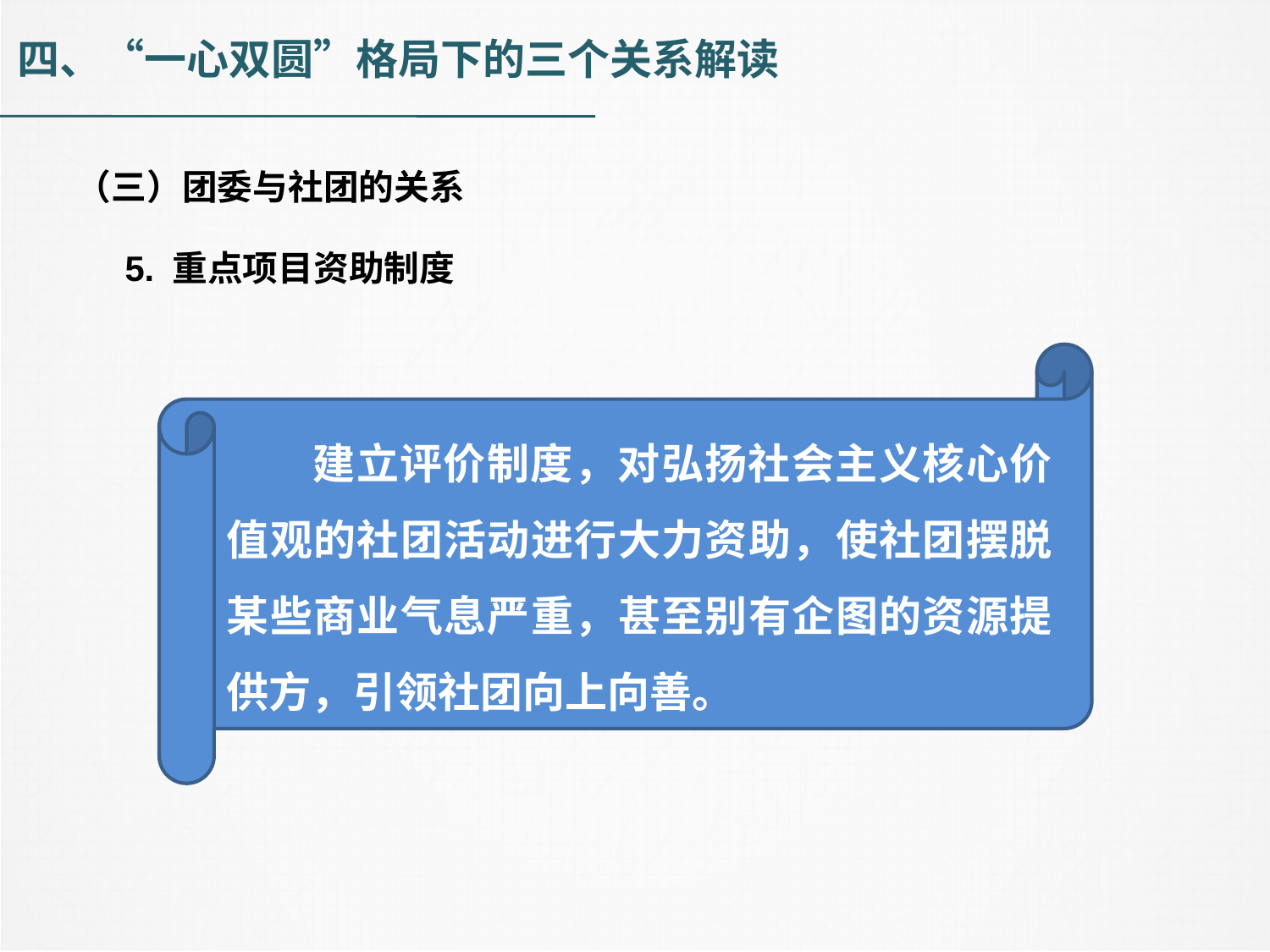

四、“一心双圆”格局下的三个关系解读
（三）团委与社团的关系
     5. 重点项目资助制度
       建立评价制度，对弘扬社会主义核心价值观的社团活动进行大力资助，使社团摆脱某些商业气息严重，甚至别有企图的资源提供方，引领社团向上向善。